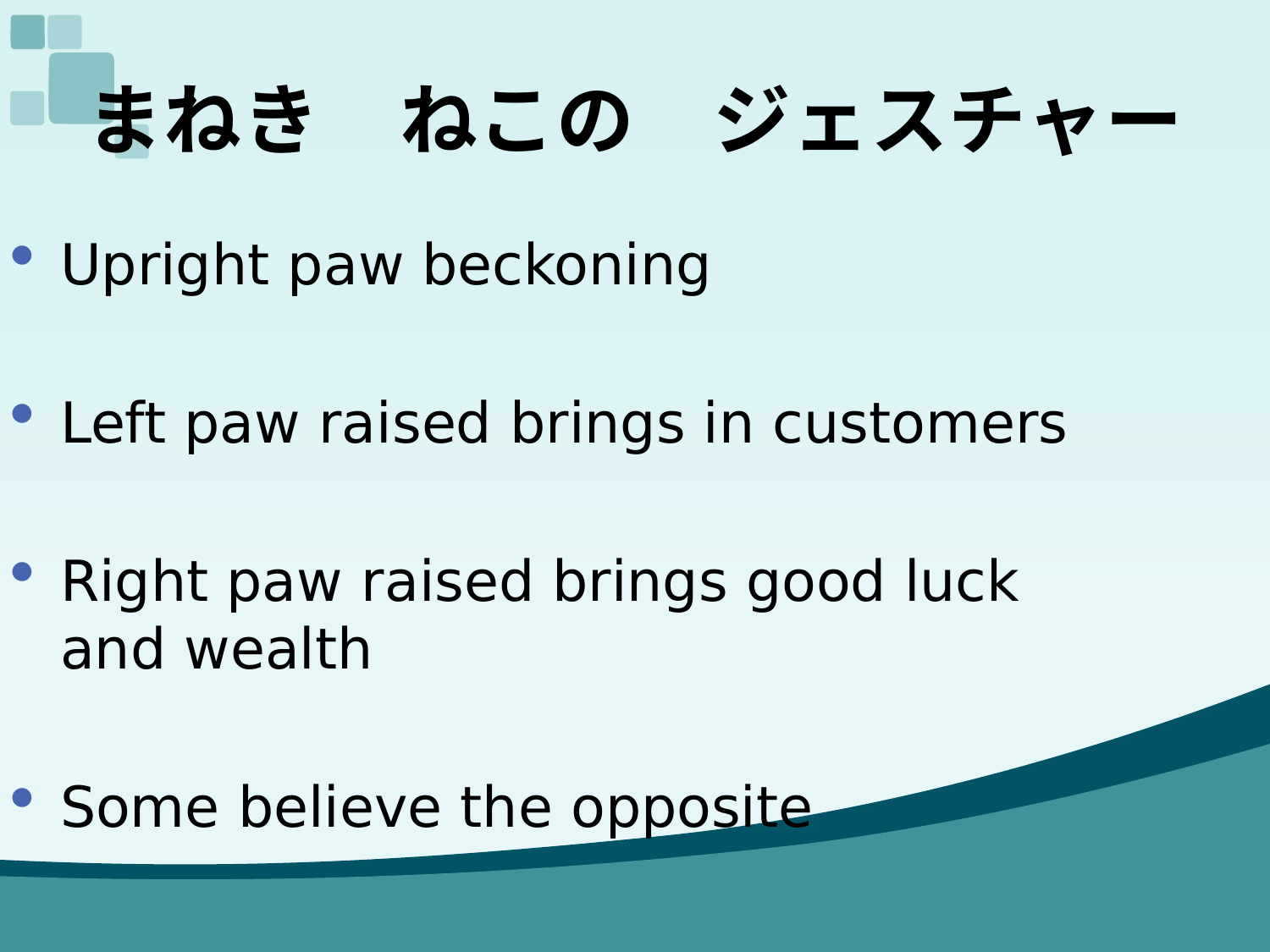

# まねき　ねこの　ジェスチャー
Upright paw beckoning

Left paw raised brings in customers

Right paw raised brings good luck and wealth

Some believe the opposite